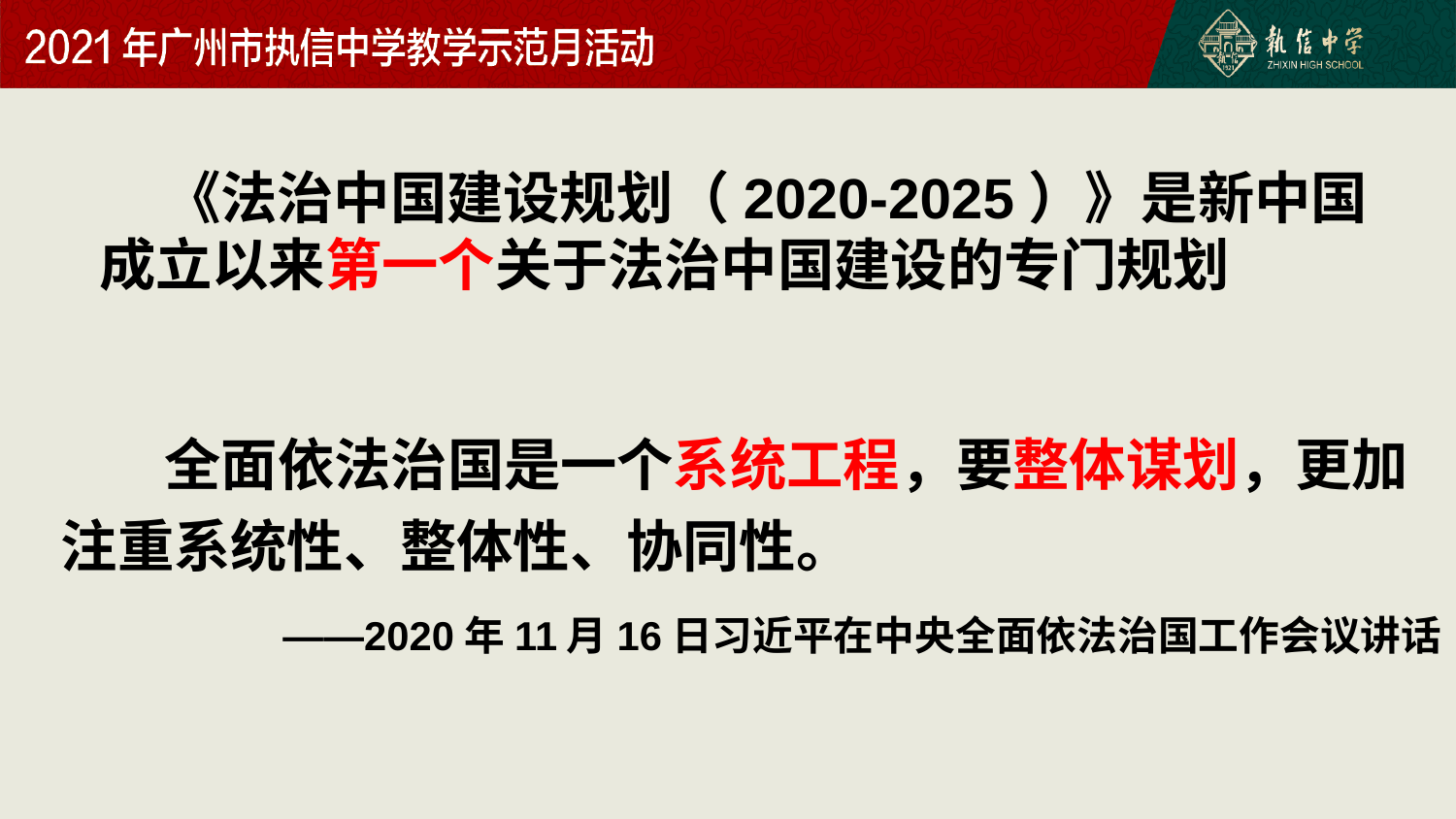

《法治中国建设规划（2020-2025）》是新中国成立以来第一个关于法治中国建设的专门规划
       全面依法治国是一个系统工程，要整体谋划，更加注重系统性、整体性、协同性。
   ——2020年11月16日习近平在中央全面依法治国工作会议讲话